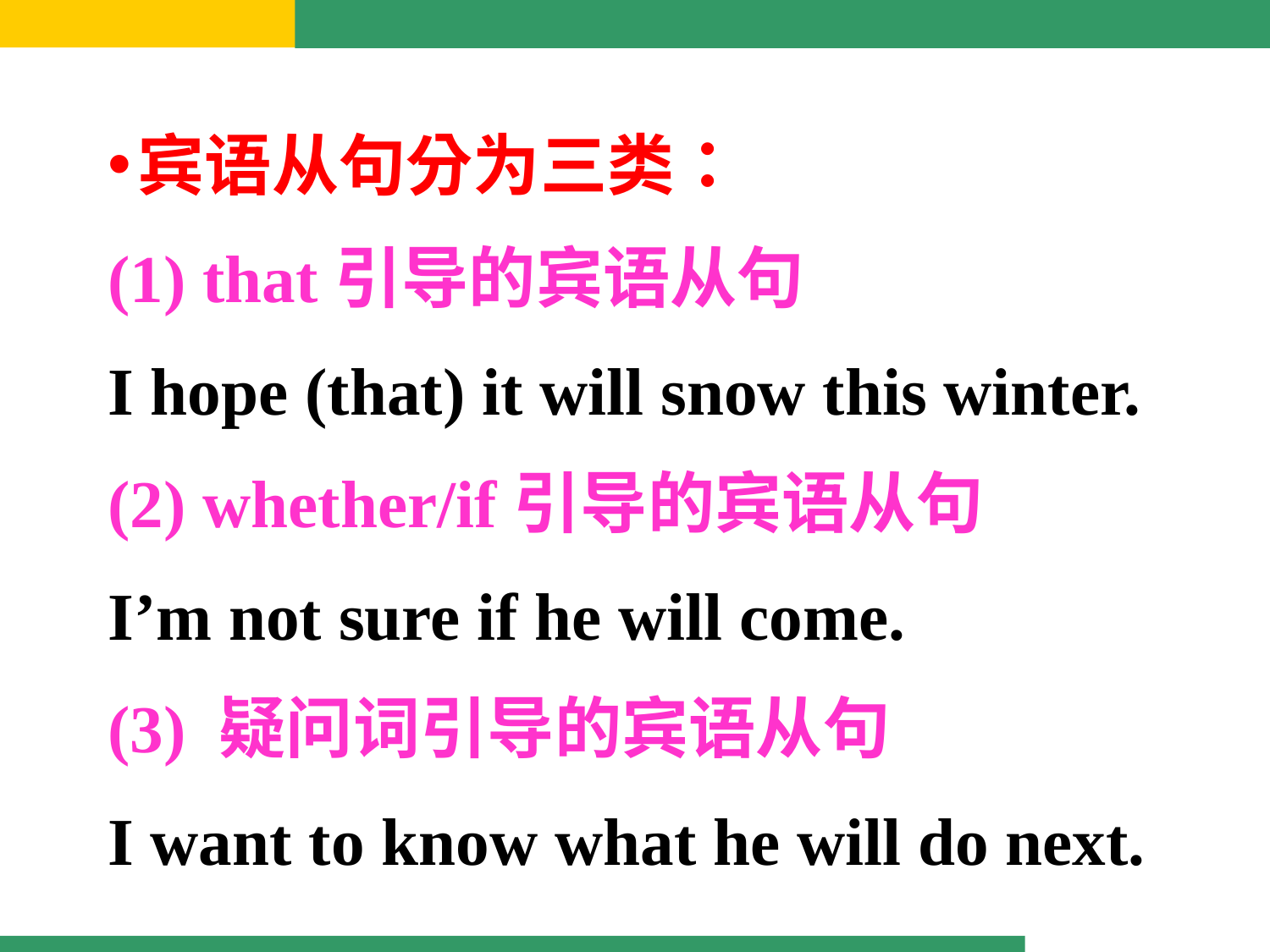

宾语从句分为三类：
(1) that引导的宾语从句
I hope (that) it will snow this winter.
(2) whether/if引导的宾语从句
I’m not sure if he will come.
(3) 疑问词引导的宾语从句
I want to know what he will do next.